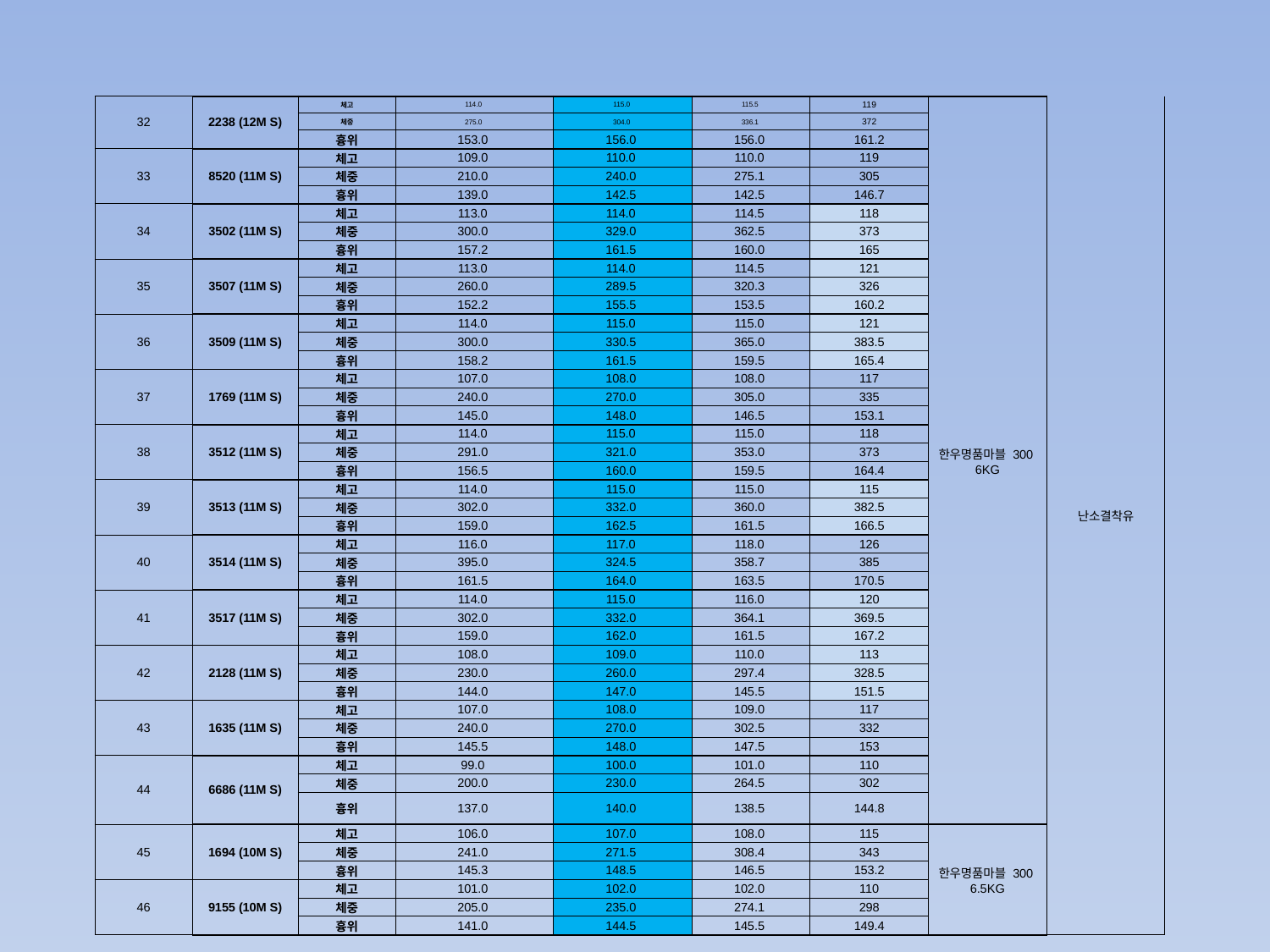

| 32 | 2238 (12M S) | 체고 | 114.0 | 115.0 | 115.5 | 119 | 한우명품마블 300 6KG | 난소결착유 |
| --- | --- | --- | --- | --- | --- | --- | --- | --- |
|  |  | 체중 | 275.0 | 304.0 | 336.1 | 372 |  |  |
|  |  | 흉위 | 153.0 | 156.0 | 156.0 | 161.2 |  |  |
| 33 | 8520 (11M S) | 체고 | 109.0 | 110.0 | 110.0 | 119 |  |  |
|  |  | 체중 | 210.0 | 240.0 | 275.1 | 305 |  |  |
|  |  | 흉위 | 139.0 | 142.5 | 142.5 | 146.7 |  |  |
| 34 | 3502 (11M S) | 체고 | 113.0 | 114.0 | 114.5 | 118 |  |  |
|  |  | 체중 | 300.0 | 329.0 | 362.5 | 373 |  |  |
|  |  | 흉위 | 157.2 | 161.5 | 160.0 | 165 |  |  |
| 35 | 3507 (11M S) | 체고 | 113.0 | 114.0 | 114.5 | 121 |  |  |
|  |  | 체중 | 260.0 | 289.5 | 320.3 | 326 |  |  |
|  |  | 흉위 | 152.2 | 155.5 | 153.5 | 160.2 |  |  |
| 36 | 3509 (11M S) | 체고 | 114.0 | 115.0 | 115.0 | 121 |  |  |
|  |  | 체중 | 300.0 | 330.5 | 365.0 | 383.5 |  |  |
|  |  | 흉위 | 158.2 | 161.5 | 159.5 | 165.4 |  |  |
| 37 | 1769 (11M S) | 체고 | 107.0 | 108.0 | 108.0 | 117 |  |  |
|  |  | 체중 | 240.0 | 270.0 | 305.0 | 335 |  |  |
|  |  | 흉위 | 145.0 | 148.0 | 146.5 | 153.1 |  |  |
| 38 | 3512 (11M S) | 체고 | 114.0 | 115.0 | 115.0 | 118 |  |  |
|  |  | 체중 | 291.0 | 321.0 | 353.0 | 373 |  |  |
|  |  | 흉위 | 156.5 | 160.0 | 159.5 | 164.4 |  |  |
| 39 | 3513 (11M S) | 체고 | 114.0 | 115.0 | 115.0 | 115 |  |  |
|  |  | 체중 | 302.0 | 332.0 | 360.0 | 382.5 |  |  |
|  |  | 흉위 | 159.0 | 162.5 | 161.5 | 166.5 |  |  |
| 40 | 3514 (11M S) | 체고 | 116.0 | 117.0 | 118.0 | 126 |  |  |
|  |  | 체중 | 395.0 | 324.5 | 358.7 | 385 |  |  |
|  |  | 흉위 | 161.5 | 164.0 | 163.5 | 170.5 |  |  |
| 41 | 3517 (11M S) | 체고 | 114.0 | 115.0 | 116.0 | 120 |  |  |
|  |  | 체중 | 302.0 | 332.0 | 364.1 | 369.5 |  |  |
|  |  | 흉위 | 159.0 | 162.0 | 161.5 | 167.2 |  |  |
| 42 | 2128 (11M S) | 체고 | 108.0 | 109.0 | 110.0 | 113 |  |  |
|  |  | 체중 | 230.0 | 260.0 | 297.4 | 328.5 |  |  |
|  |  | 흉위 | 144.0 | 147.0 | 145.5 | 151.5 |  |  |
| 43 | 1635 (11M S) | 체고 | 107.0 | 108.0 | 109.0 | 117 |  |  |
|  |  | 체중 | 240.0 | 270.0 | 302.5 | 332 |  |  |
|  |  | 흉위 | 145.5 | 148.0 | 147.5 | 153 |  |  |
| 44 | 6686 (11M S) | 체고 | 99.0 | 100.0 | 101.0 | 110 |  |  |
|  |  | 체중 | 200.0 | 230.0 | 264.5 | 302 |  |  |
|  |  | 흉위 | 137.0 | 140.0 | 138.5 | 144.8 |  |  |
| 45 | 1694 (10M S) | 체고 | 106.0 | 107.0 | 108.0 | 115 | 한우명품마블 300 6.5KG |  |
|  |  | 체중 | 241.0 | 271.5 | 308.4 | 343 |  |  |
|  |  | 흉위 | 145.3 | 148.5 | 146.5 | 153.2 |  |  |
| 46 | 9155 (10M S) | 체고 | 101.0 | 102.0 | 102.0 | 110 |  |  |
|  |  | 체중 | 205.0 | 235.0 | 274.1 | 298 |  |  |
|  |  | 흉위 | 141.0 | 144.5 | 145.5 | 149.4 |  |  |